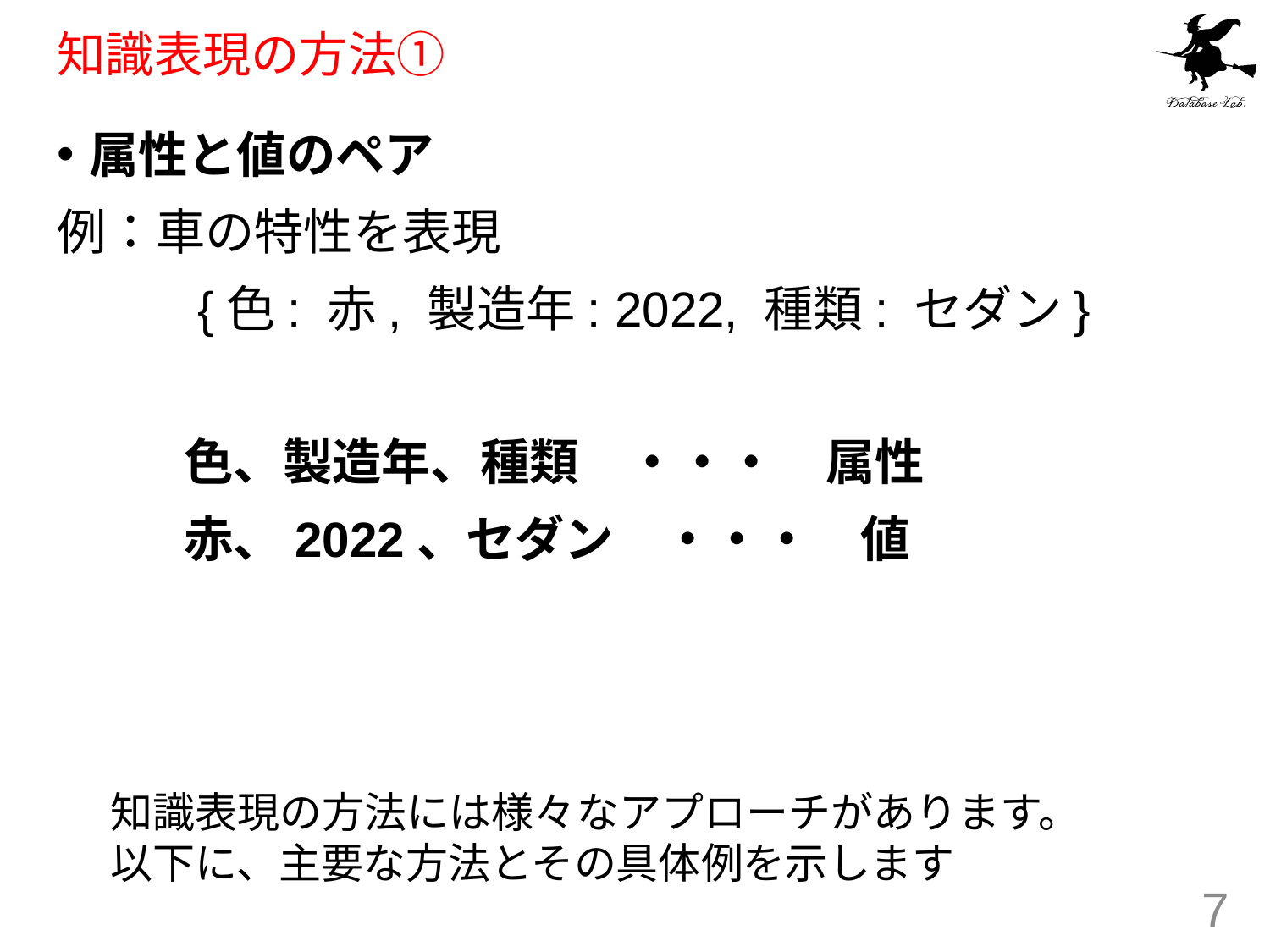

# 知識表現の方法①
属性と値のペア
例：車の特性を表現
	 {色: 赤, 製造年: 2022, 種類: セダン}

　　	色、製造年、種類　・・・　属性
	赤、2022、セダン　・・・　値
知識表現の方法には様々なアプローチがあります。以下に、主要な方法とその具体例を示します
7